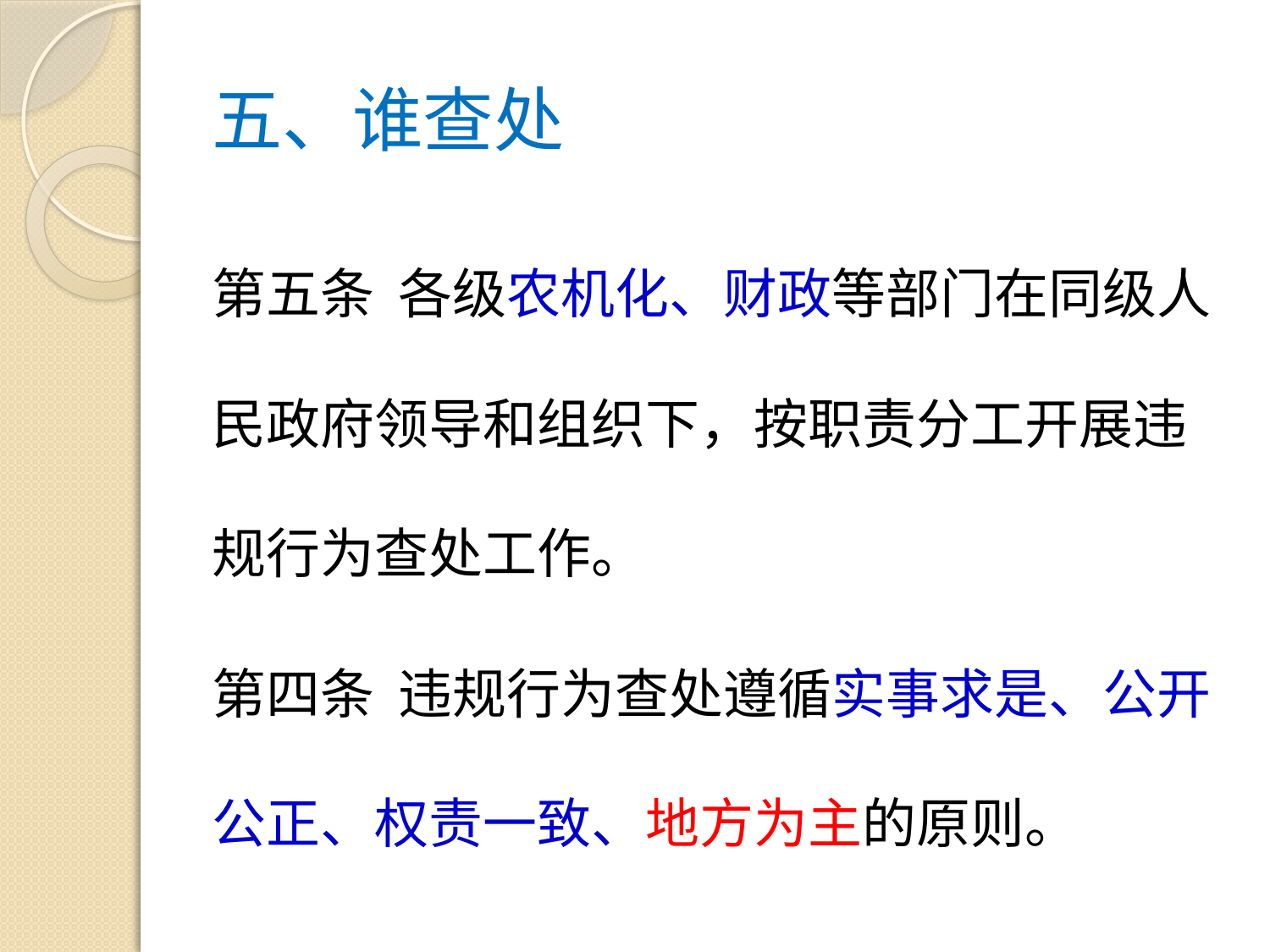

# 五、谁查处
第五条  各级农机化、财政等部门在同级人民政府领导和组织下，按职责分工开展违规行为查处工作。
第四条  违规行为查处遵循实事求是、公开公正、权责一致、地方为主的原则。